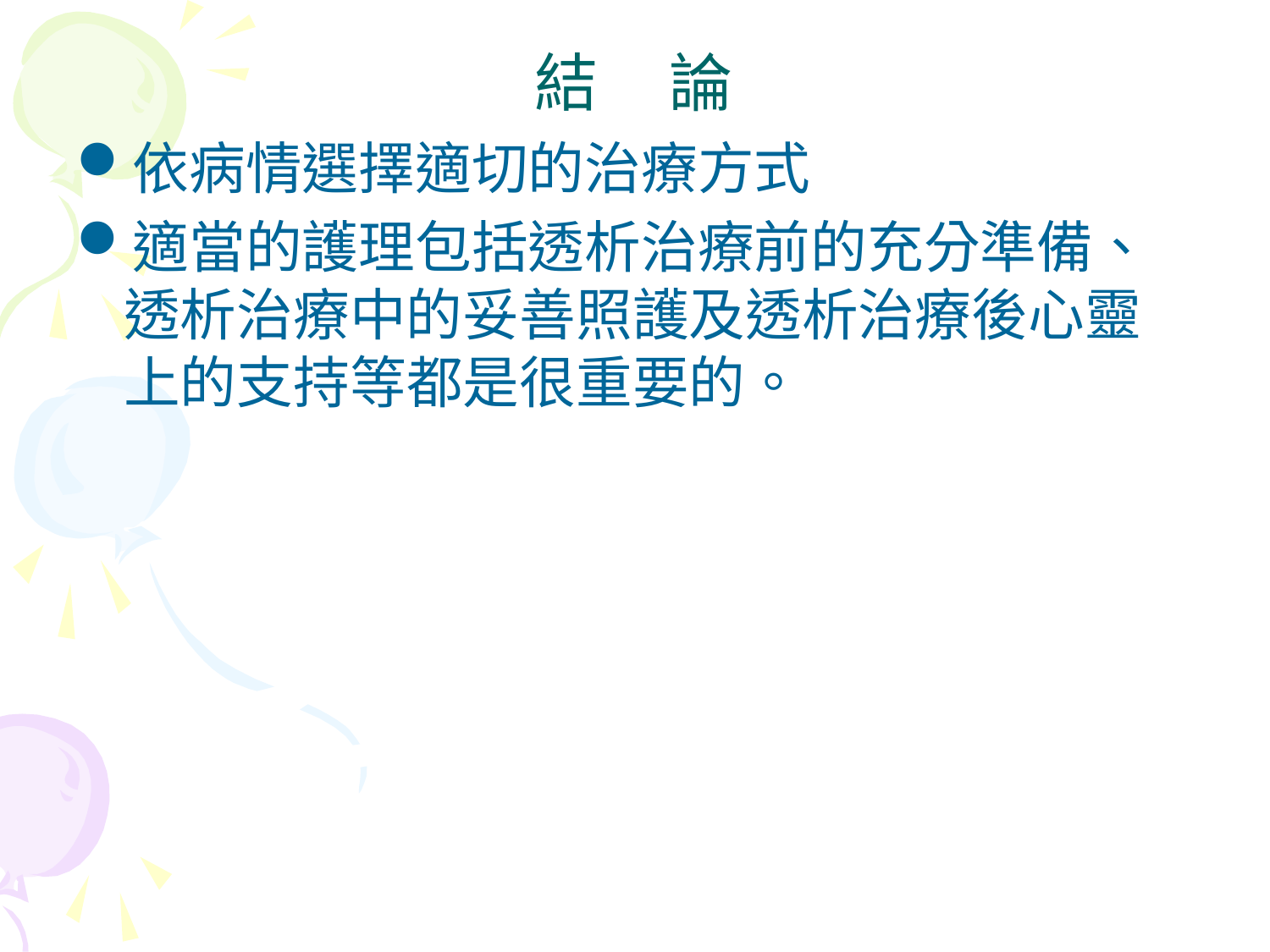

# 結     論
依病情選擇適切的治療方式
適當的護理包括透析治療前的充分準備、透析治療中的妥善照護及透析治療後心靈上的支持等都是很重要的。